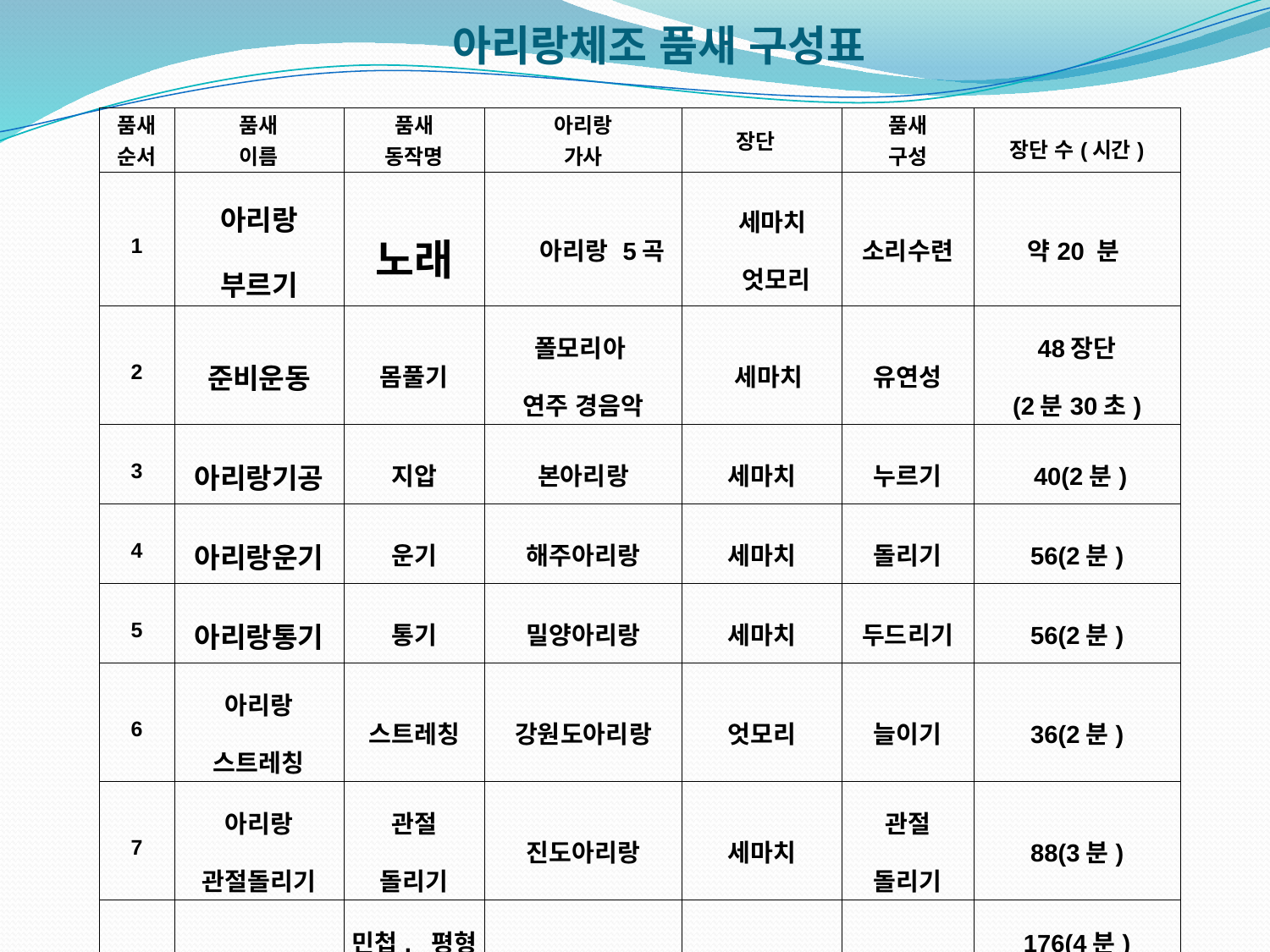

# 아리랑체조 품새 구성표

|  |  |  |  |  |  |  |
| --- | --- | --- | --- | --- | --- | --- |
| 품새 순서 | 품새 이름 | 품새 동작명 | 아리랑 가사 | 장단 | 품새 구성 | 장단 수(시간) |
| 1 | 아리랑 부르기 | 노래 | 아리랑 5곡 | 세마치 엇모리 | 소리수련 | 약20 분 |
| 2 | 준비운동 | 몸풀기 | 폴모리아 연주 경음악 | 세마치 | 유연성 | 48장단 (2분30초) |
| 3 | 아리랑기공 | 지압 | 본아리랑 | 세마치 | 누르기 | 40(2분) |
| 4 | 아리랑운기 | 운기 | 해주아리랑 | 세마치 | 돌리기 | 56(2분) |
| 5 | 아리랑통기 | 통기 | 밀양아리랑 | 세마치 | 두드리기 | 56(2분) |
| 6 | 아리랑 스트레칭 | 스트레칭 | 강원도아리랑 | 엇모리 | 늘이기 | 36(2분) |
| 7 | 아리랑 관절돌리기 | 관절 돌리기 | 진도아리랑 | 세마치 | 관절 돌리기 | 88(3분) |
| 8 | 유산소운동 | 민첩, 평형 근력 | 연평도난봉가 | 물허벅 장단 | 체조 | 176(4분) 18동작 |